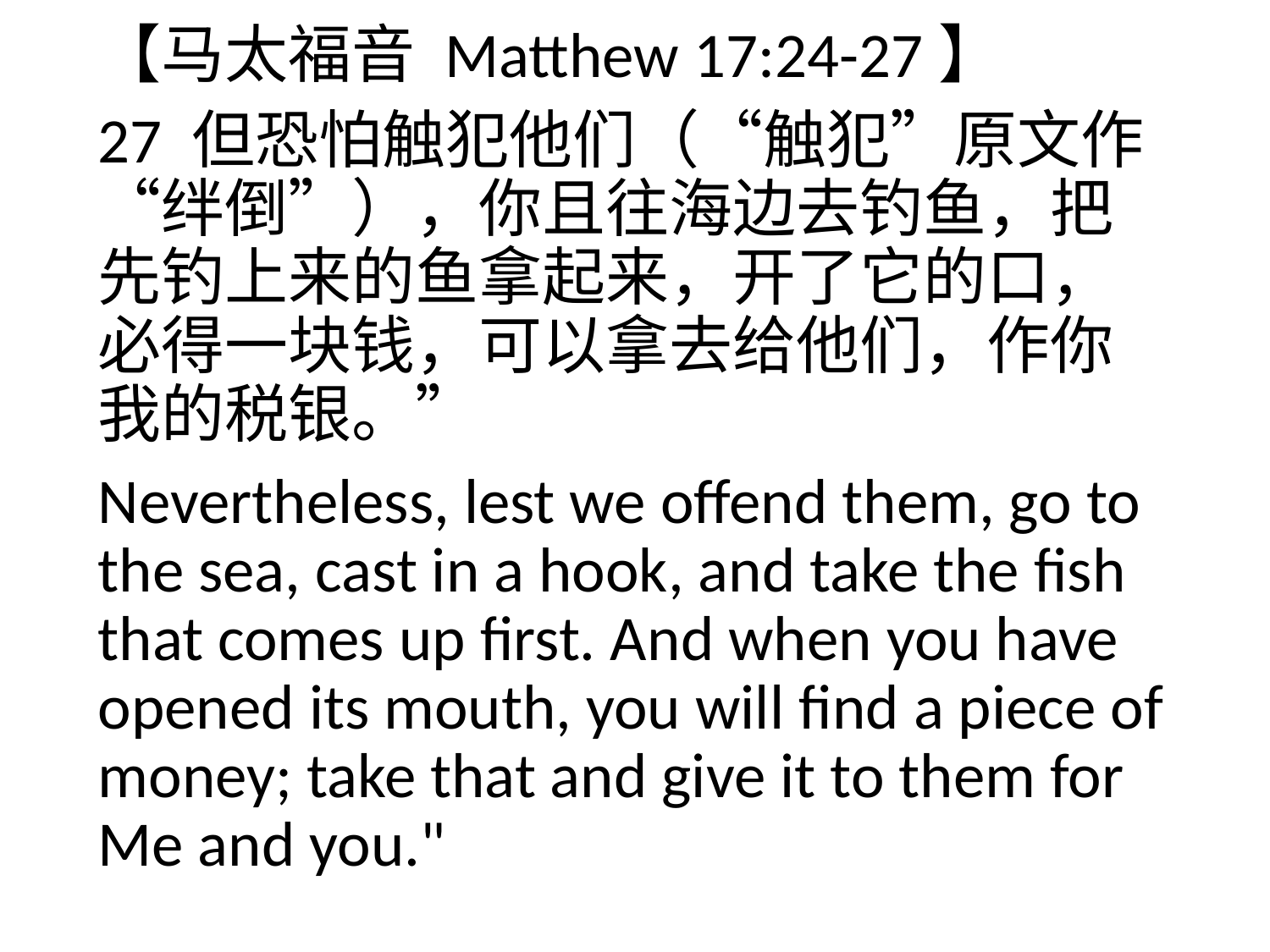

【马太福音 Matthew 17:24-27】
27 但恐怕触犯他们（“触犯”原文作“绊倒”），你且往海边去钓鱼，把先钓上来的鱼拿起来，开了它的口，必得一块钱，可以拿去给他们，作你我的税银。”
Nevertheless, lest we offend them, go to the sea, cast in a hook, and take the fish that comes up first. And when you have opened its mouth, you will find a piece of money; take that and give it to them for Me and you."